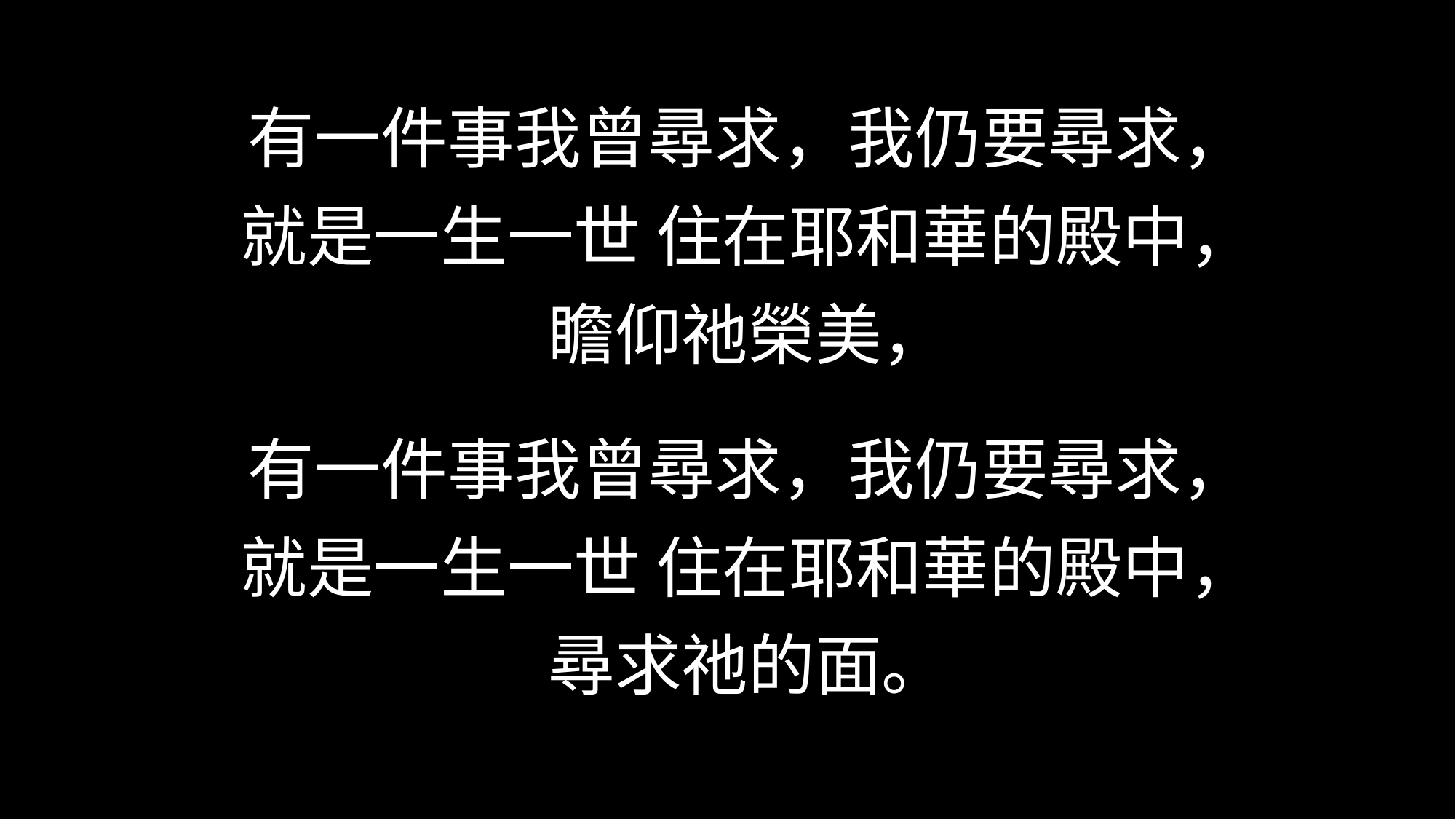

有一件事我曾尋求，我仍要尋求，
就是一生一世 住在耶和華的殿中，
瞻仰祂榮美，
有一件事我曾尋求，我仍要尋求，
就是一生一世 住在耶和華的殿中，
尋求祂的面。
|  |
| --- |